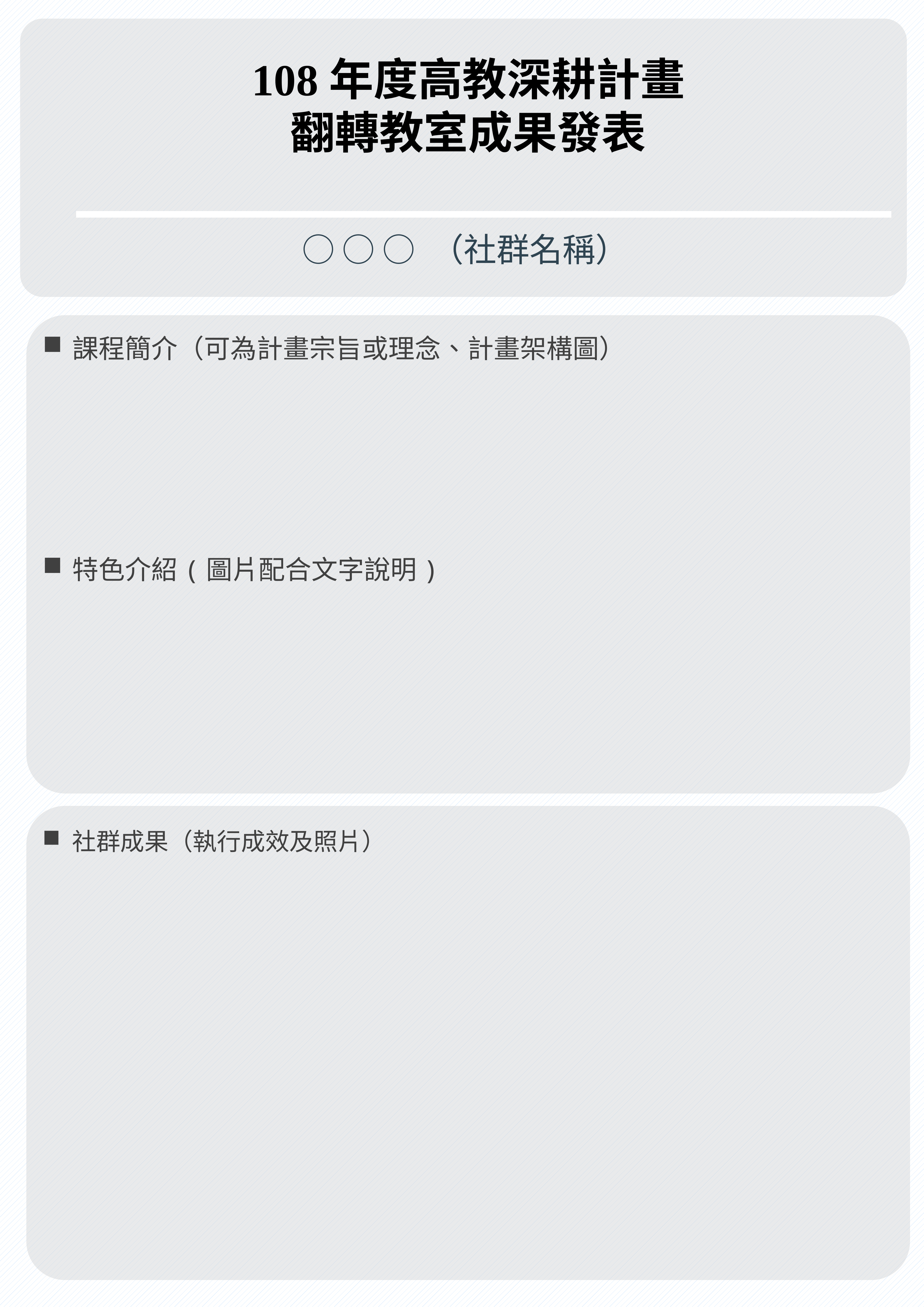

108年度高教深耕計畫
翻轉教室成果發表
○ ○ ○ （社群名稱）

課程簡介（可為計畫宗旨或理念、計畫架構圖）

特色介紹(圖片配合文字說明)

社群成果（執行成效及照片）